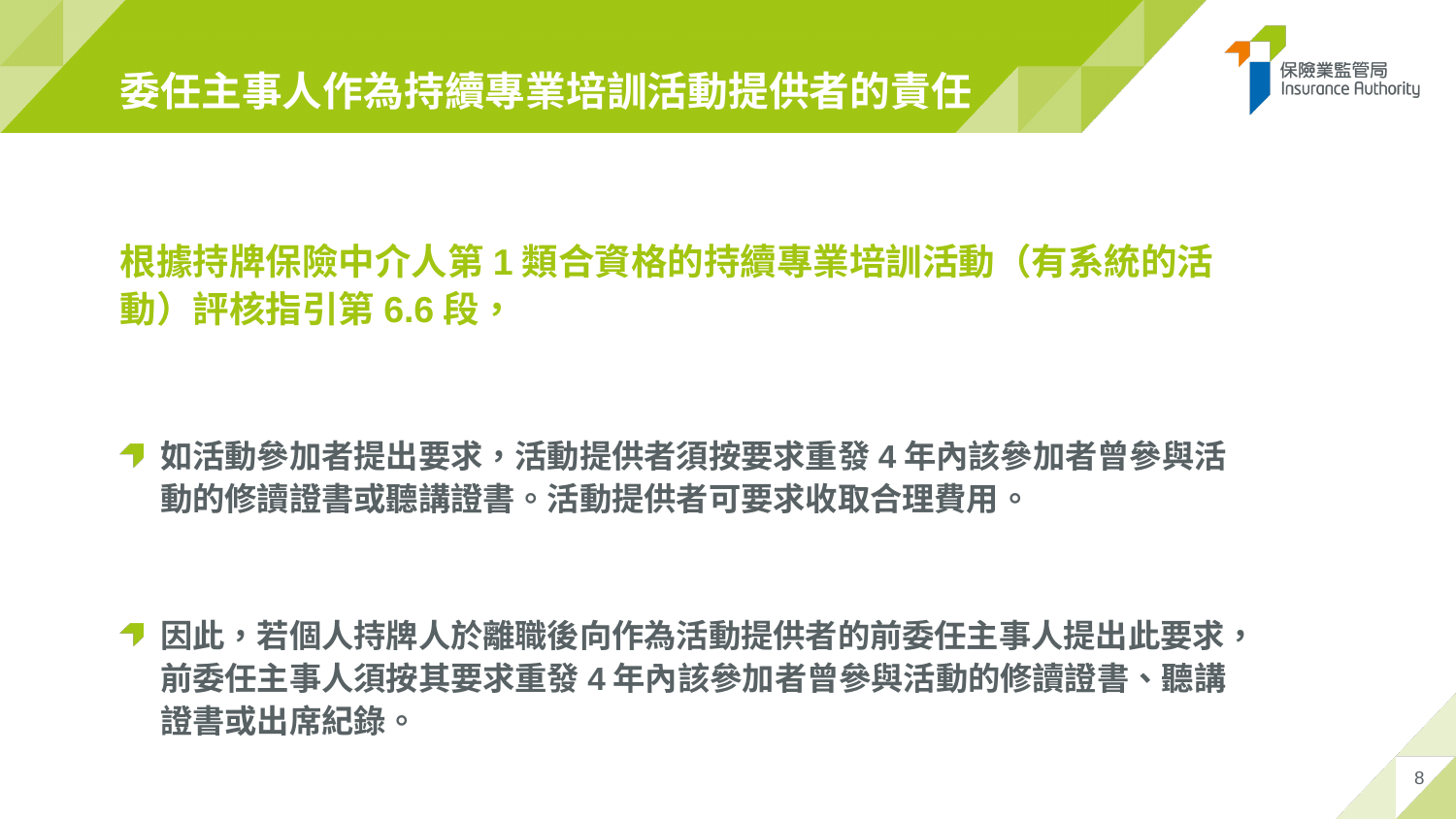

# 委任主事人作為持續專業培訓活動提供者的責任
根據持牌保險中介人第1類合資格的持續專業培訓活動（有系統的活動）評核指引第6.6段，
如活動參加者提出要求，活動提供者須按要求重發4年內該參加者曾參與活動的修讀證書或聽講證書。活動提供者可要求收取合理費用。
因此，若個人持牌人於離職後向作為活動提供者的前委任主事人提出此要求，前委任主事人須按其要求重發4年內該參加者曾參與活動的修讀證書、聽講證書或出席紀錄。

8